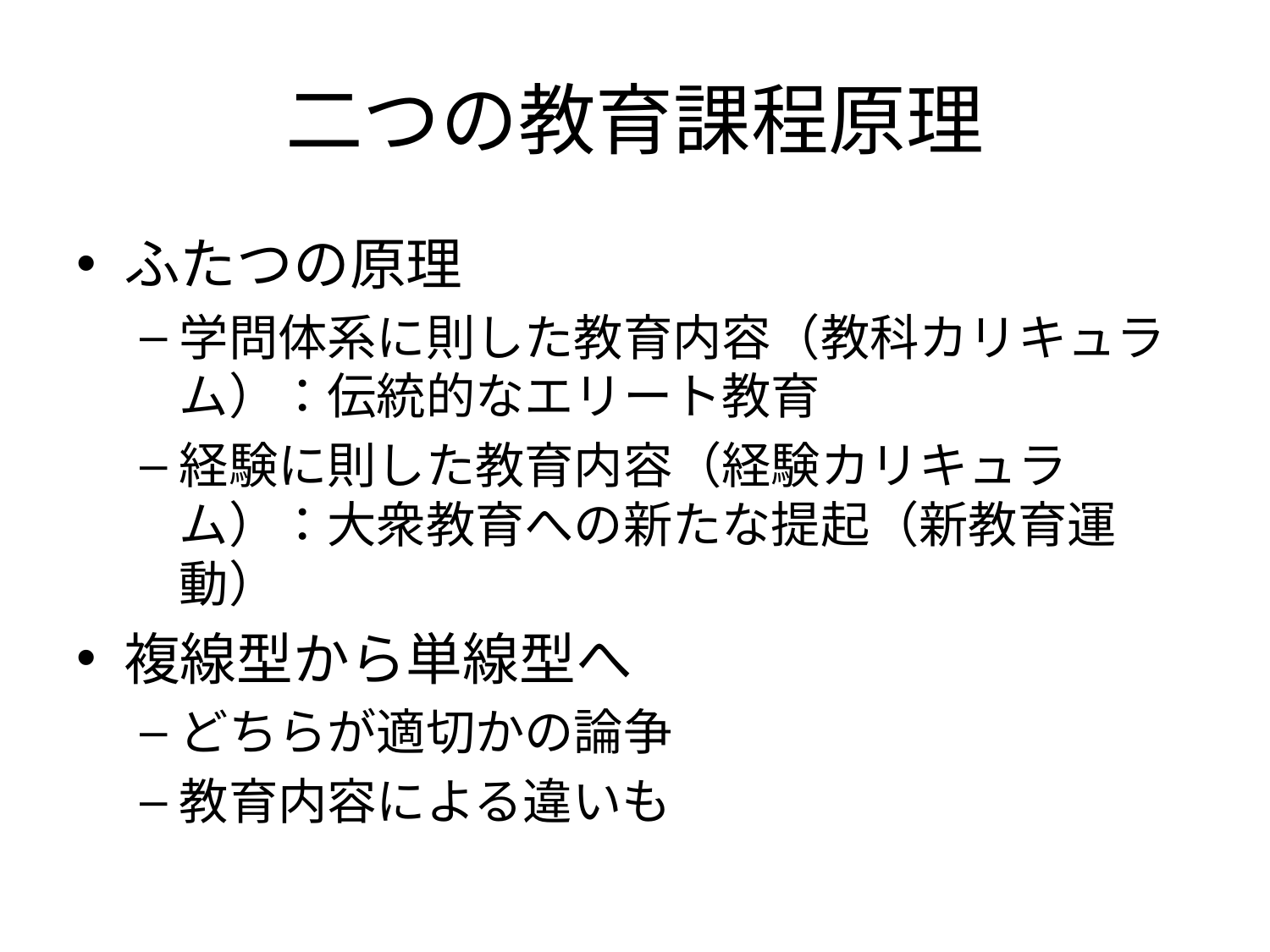

# 二つの教育課程原理
ふたつの原理
学問体系に則した教育内容（教科カリキュラム）：伝統的なエリート教育
経験に則した教育内容（経験カリキュラム）：大衆教育への新たな提起（新教育運動）
複線型から単線型へ
どちらが適切かの論争
教育内容による違いも